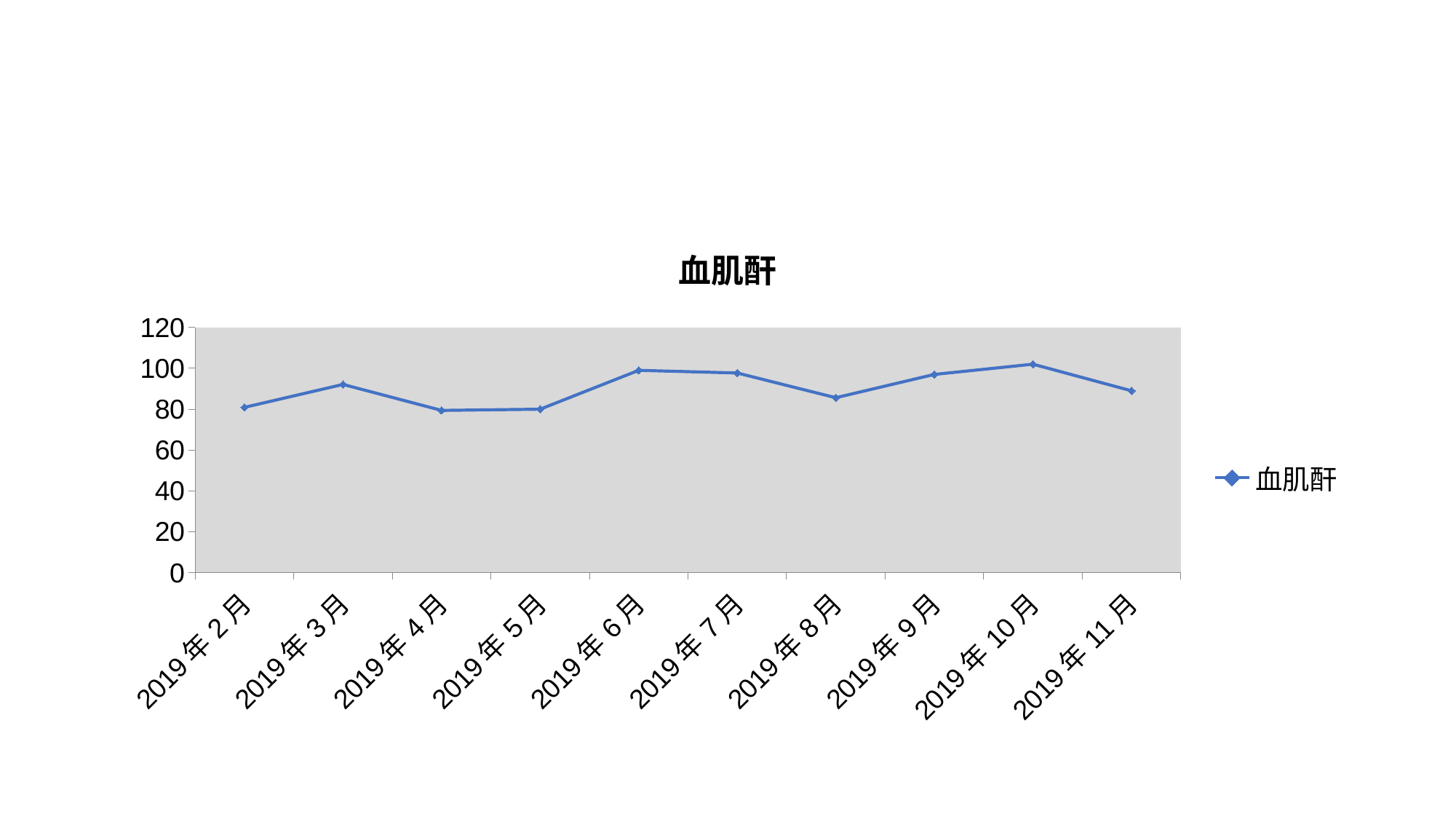

#

### Chart:

| Category | 血肌酐 |
|---|---|
| 43497 | 80.9 |
| 43525 | 92.1 |
| 43556 | 79.4 |
| 43586 | 80.0 |
| 43617 | 99.0 |
| 43647 | 97.7 |
| 43678 | 85.6 |
| 43709 | 97.0 |
| 43739 | 102.0 |
| 43770 | 89.0 |